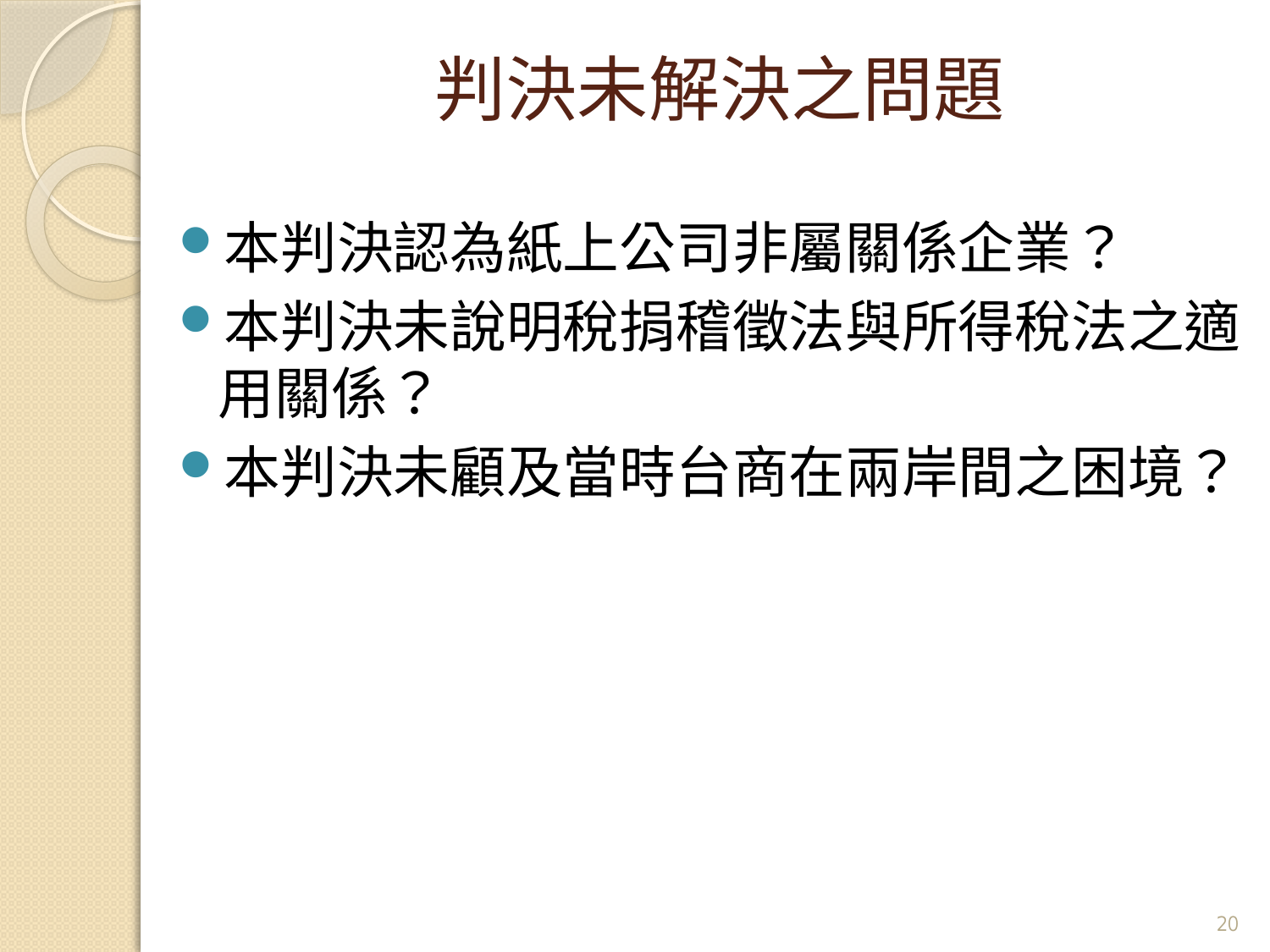

# 判決未解決之問題
本判決認為紙上公司非屬關係企業？
本判決未說明稅捐稽徵法與所得稅法之適用關係？
本判決未顧及當時台商在兩岸間之困境？

20